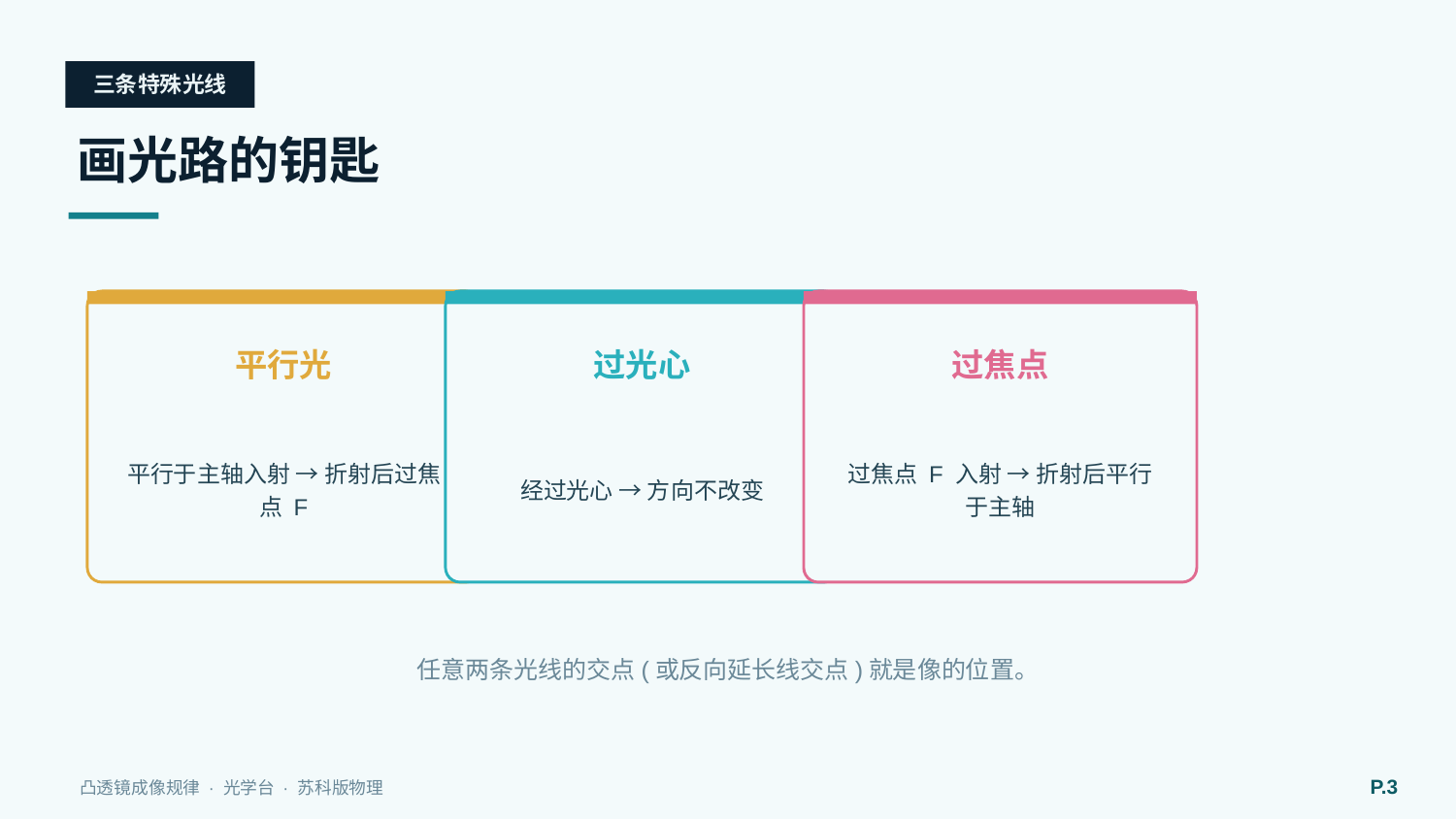

三条特殊光线

画光路的钥匙

平行光
过光心
过焦点
平行于主轴入射 → 折射后过焦点 F
经过光心 → 方向不改变
过焦点 F 入射 → 折射后平行于主轴
任意两条光线的交点(或反向延长线交点)就是像的位置。
P.3
凸透镜成像规律 · 光学台 · 苏科版物理